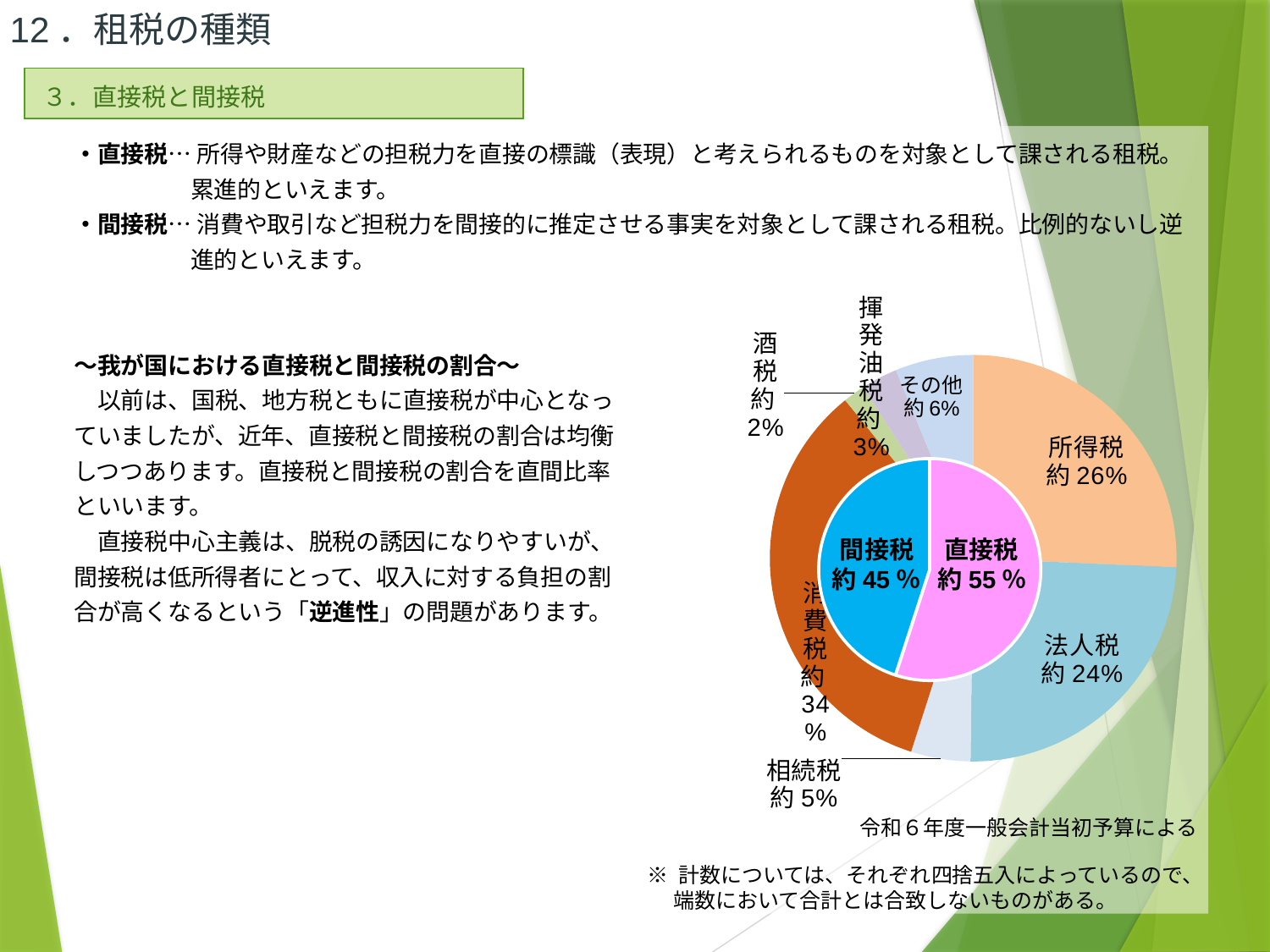

12．租税の種類
| ３．直接税と間接税 |
| --- |
・直接税… 所得や財産などの担税力を直接の標識（表現）と考えられるものを対象として課される租税。累進的といえます。
・間接税… 消費や取引など担税力を間接的に推定させる事実を対象として課される租税。比例的ないし逆進的といえます。

～我が国における直接税と間接税の割合～
　以前は、国税、地方税ともに直接税が中心となっ
ていましたが、近年、直接税と間接税の割合は均衡
しつつあります。直接税と間接税の割合を直間比率
といいます。
　直接税中心主義は、脱税の誘因になりやすいが、
間接税は低所得者にとって、収入に対する負担の割
合が高くなるという「逆進性」の問題があります。

### Chart

| Category | 概算額 |
|---|---|
| 所得税 | 179050.0 |
| 法人税 | 170460.0 |
| 相続税 | 32920.0 |
| 消費税 | 238230.0 |
| 酒税 | 12090.0 |
| 揮発油税 | 20180.0 |
| その他 | 43150.0 |

### Chart

| Category | 売上高 |
|---|---|
| 直接税 | 55.0 |
| 間接税 | 45.0 |
間接税　 直接税
約45％   約55％
令和６年度一般会計当初予算による
※ 計数については、それぞれ四捨五入によっているので、
　 端数において合計とは合致しないものがある。